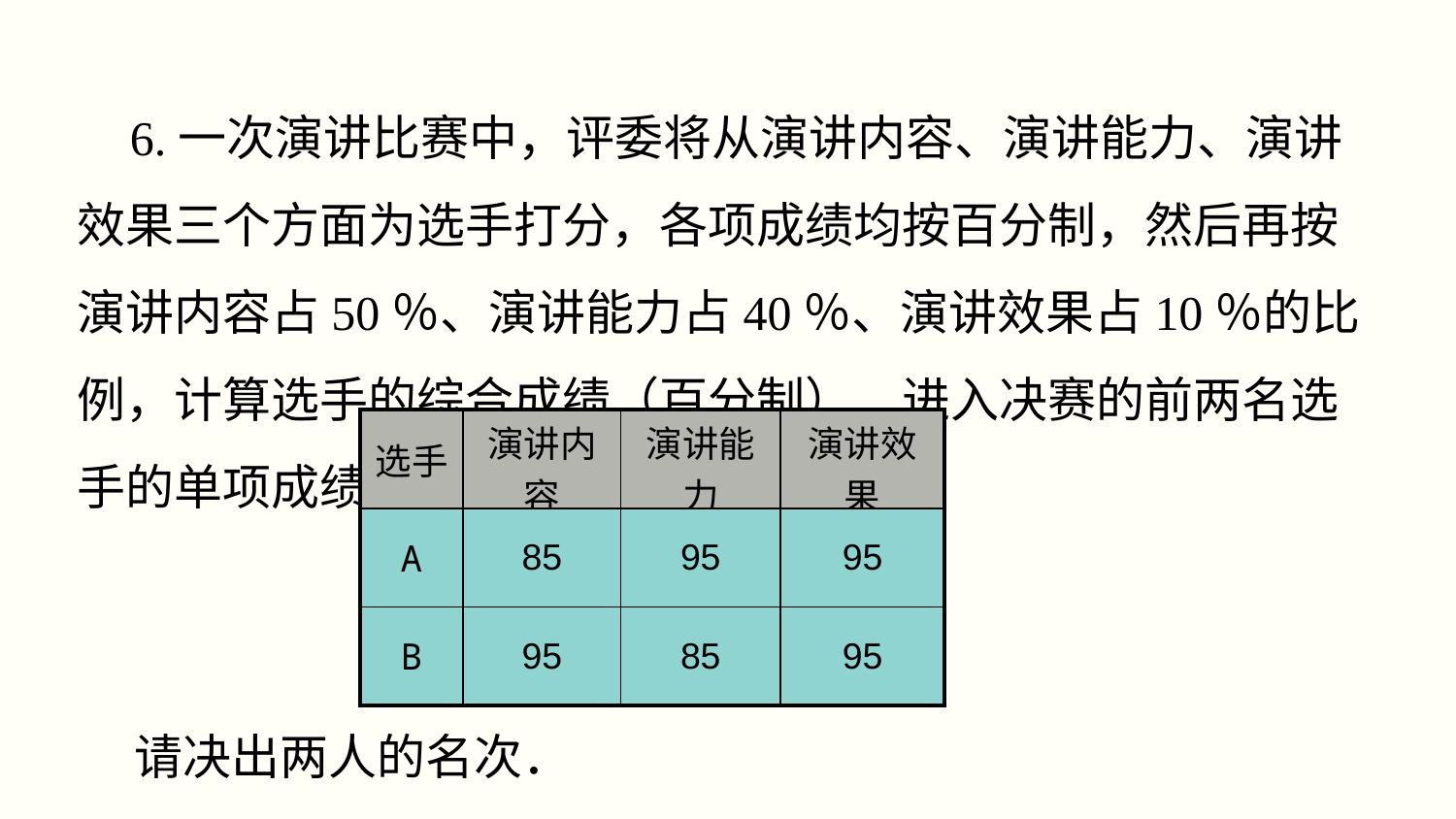

6.一次演讲比赛中，评委将从演讲内容、演讲能力、演讲效果三个方面为选手打分，各项成绩均按百分制，然后再按演讲内容占50％、演讲能力占40％、演讲效果占10％的比例，计算选手的综合成绩（百分制）．进入决赛的前两名选手的单项成绩如下表所示：
| 选手 | 演讲内容 | 演讲能力 | 演讲效果 |
| --- | --- | --- | --- |
| A | 85 | 95 | 95 |
| B | 95 | 85 | 95 |
请决出两人的名次．